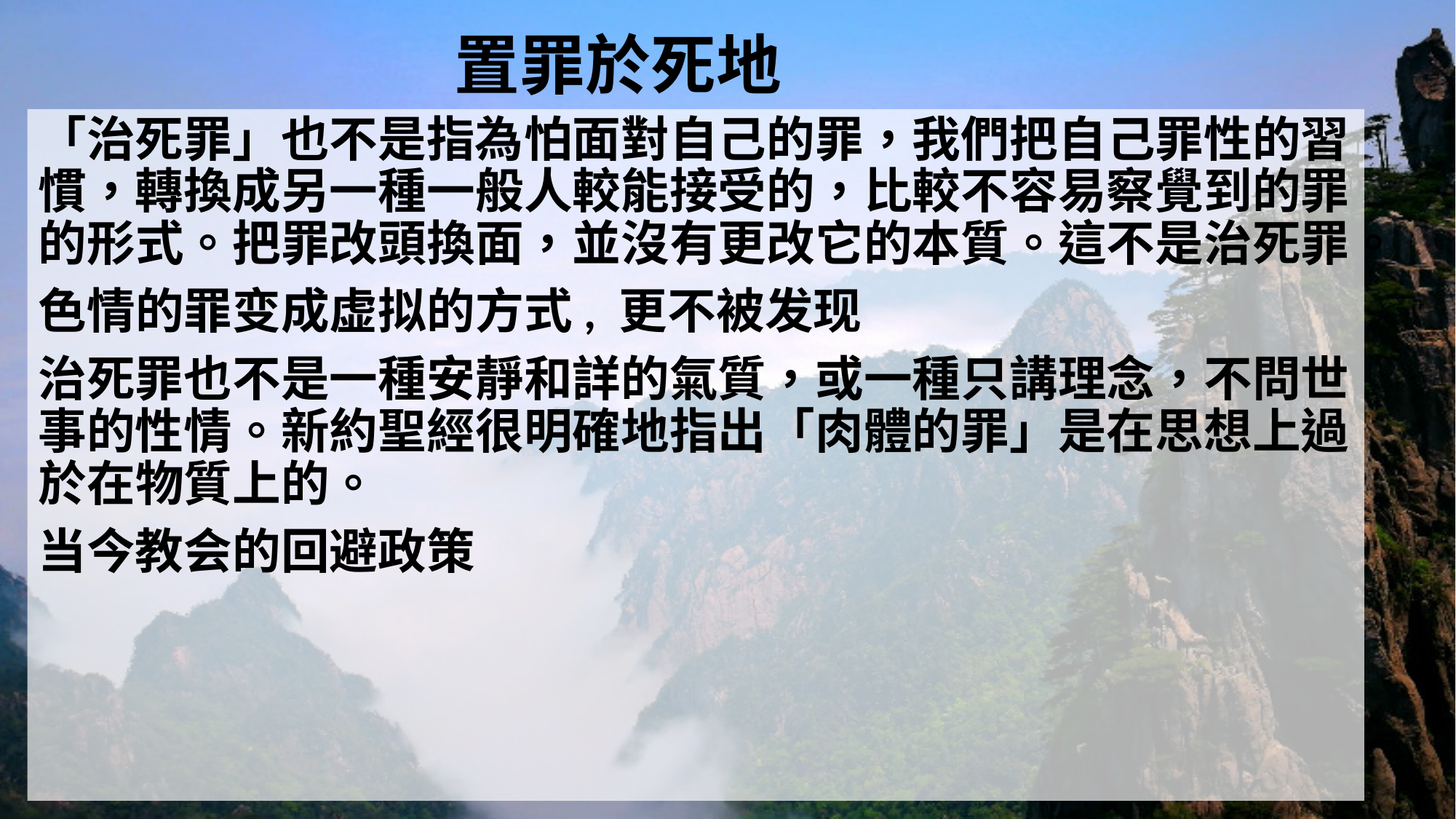

# 置罪於死地
「治死罪」也不是指為怕面對自己的罪，我們把自己罪性的習慣，轉換成另一種一般人較能接受的，比較不容易察覺到的罪的形式。把罪改頭換面，並沒有更改它的本質。這不是治死罪。
色情的罪变成虚拟的方式, 更不被发现
治死罪也不是一種安靜和詳的氣質，或一種只講理念，不問世事的性情。新約聖經很明確地指出「肉體的罪」是在思想上過於在物質上的。
当今教会的回避政策